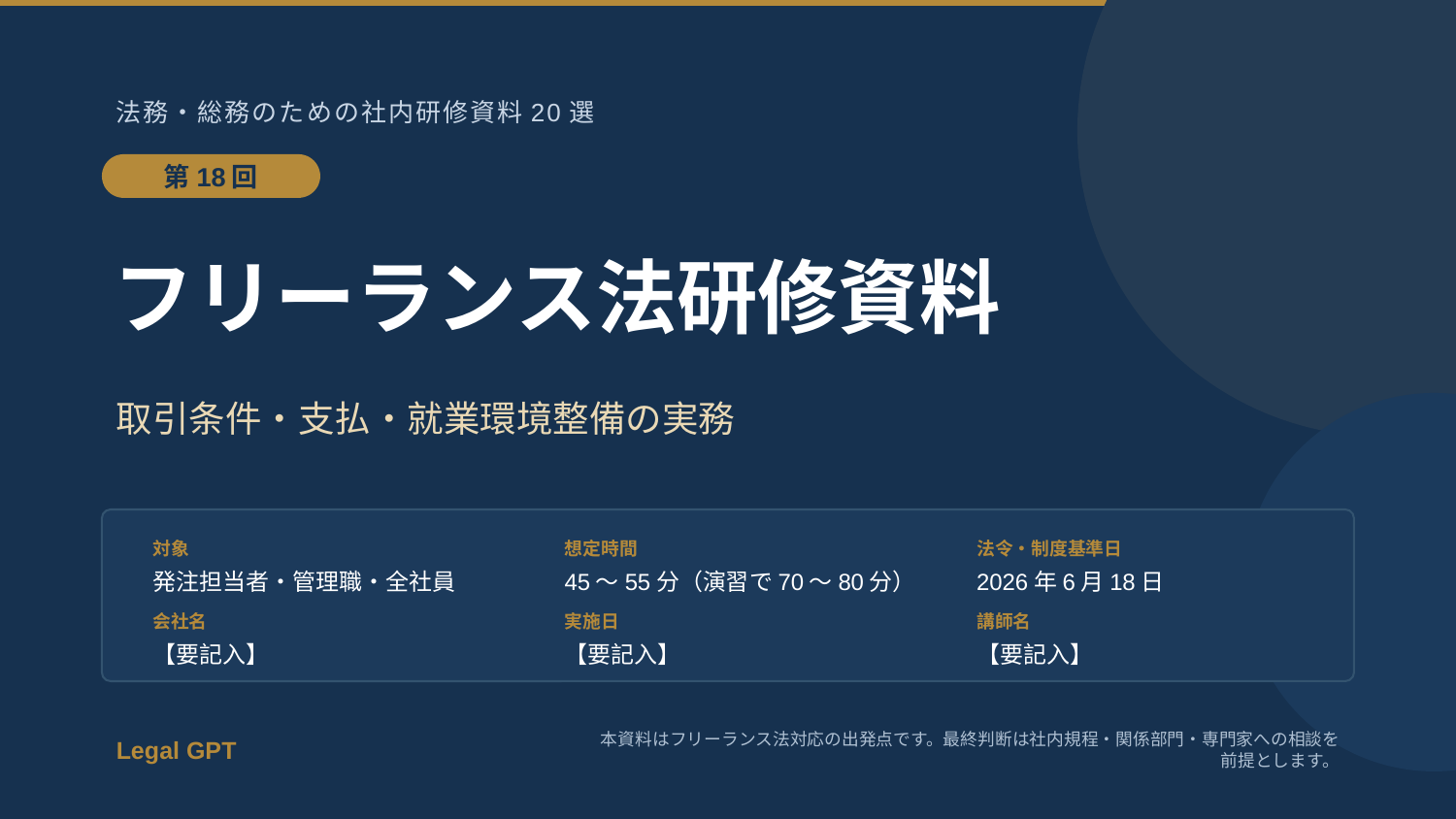

法務・総務のための社内研修資料20選

第18回
フリーランス法研修資料
取引条件・支払・就業環境整備の実務

対象
想定時間
法令・制度基準日
発注担当者・管理職・全社員
45〜55分（演習で70〜80分）
2026年6月18日
会社名
実施日
講師名
【要記入】
【要記入】
【要記入】
Legal GPT
本資料はフリーランス法対応の出発点です。最終判断は社内規程・関係部門・専門家への相談を前提とします。